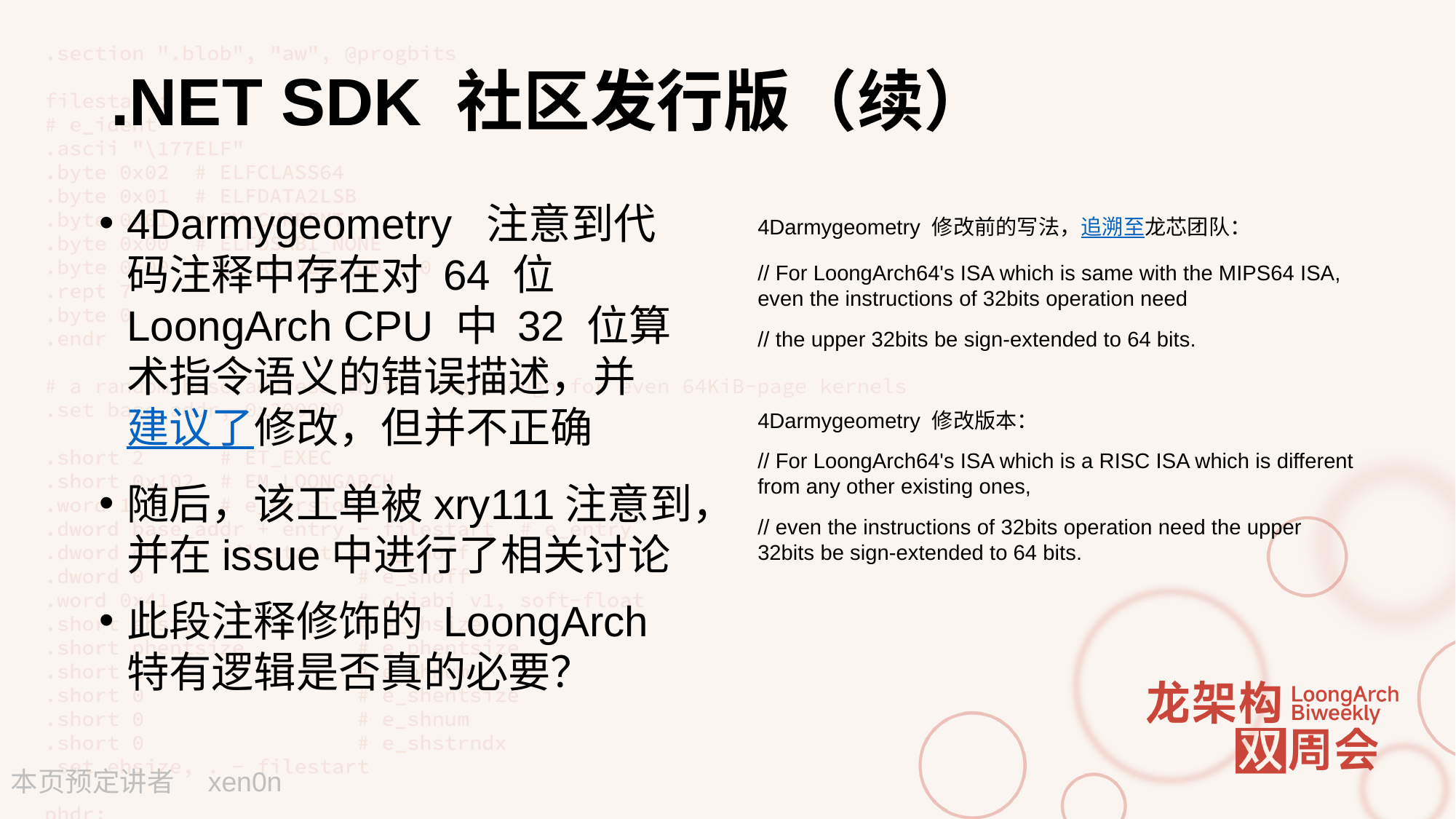

# .NET SDK 社区发行版（续）
4Darmygeometry  注意到代码注释中存在对 64 位LoongArch CPU 中 32 位算术指令语义的错误描述，并建议了修改，但并不正确
随后，该工单被xry111注意到，并在issue中进行了相关讨论
此段注释修饰的 LoongArch 特有逻辑是否真的必要？
4Darmygeometry 修改前的写法，追溯至龙芯团队：
// For LoongArch64's ISA which is same with the MIPS64 ISA, even the instructions of 32bits operation need// the upper 32bits be sign-extended to 64 bits.

4Darmygeometry 修改版本：// For LoongArch64's ISA which is a RISC ISA which is different from any other existing ones,// even the instructions of 32bits operation need the upper 32bits be sign-extended to 64 bits.
xen0n